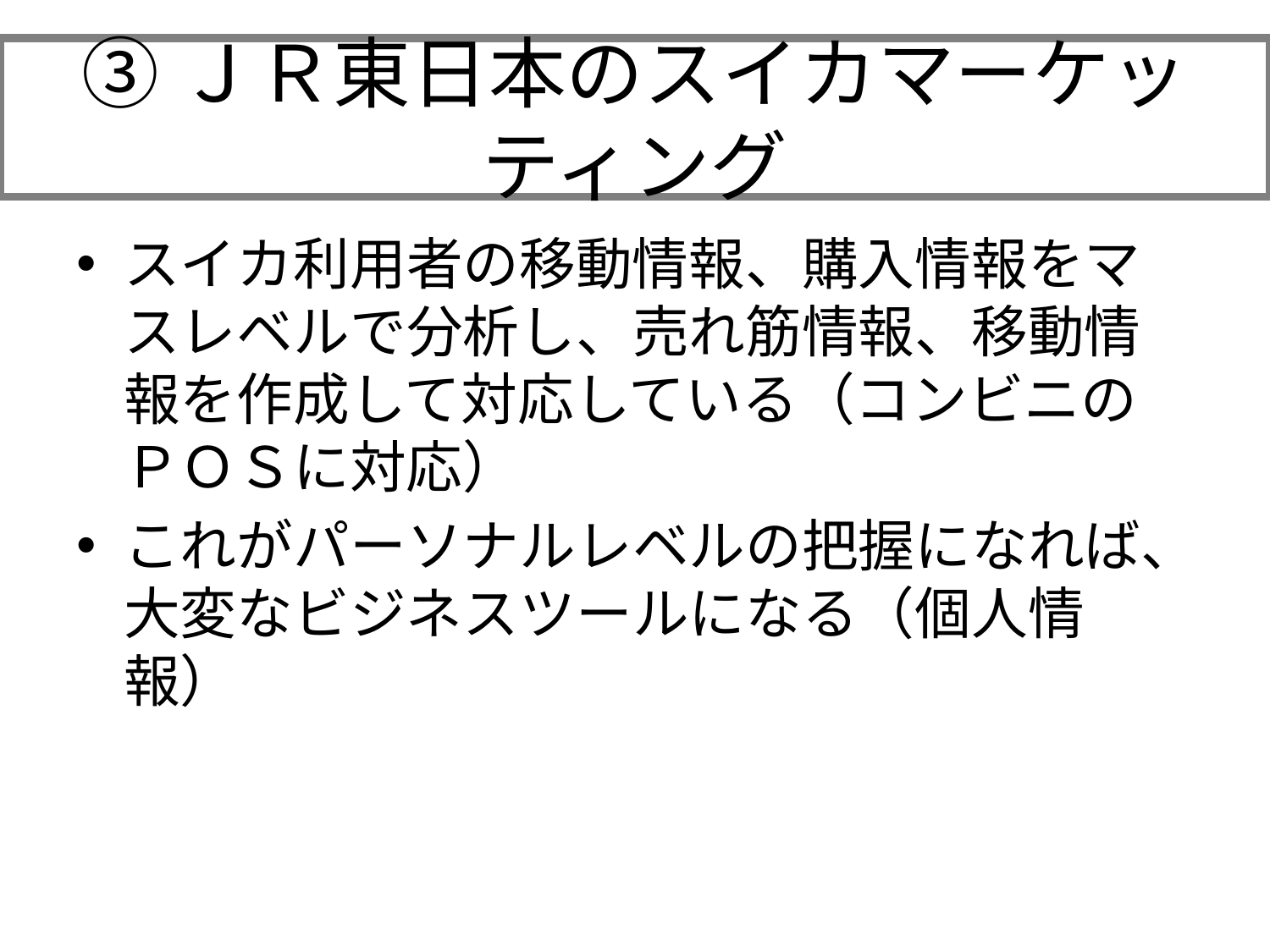

# ③ＪＲ東日本のスイカマーケッティング
スイカ利用者の移動情報、購入情報をマスレベルで分析し、売れ筋情報、移動情報を作成して対応している（コンビニのＰＯＳに対応）
これがパーソナルレベルの把握になれば、大変なビジネスツールになる（個人情報）